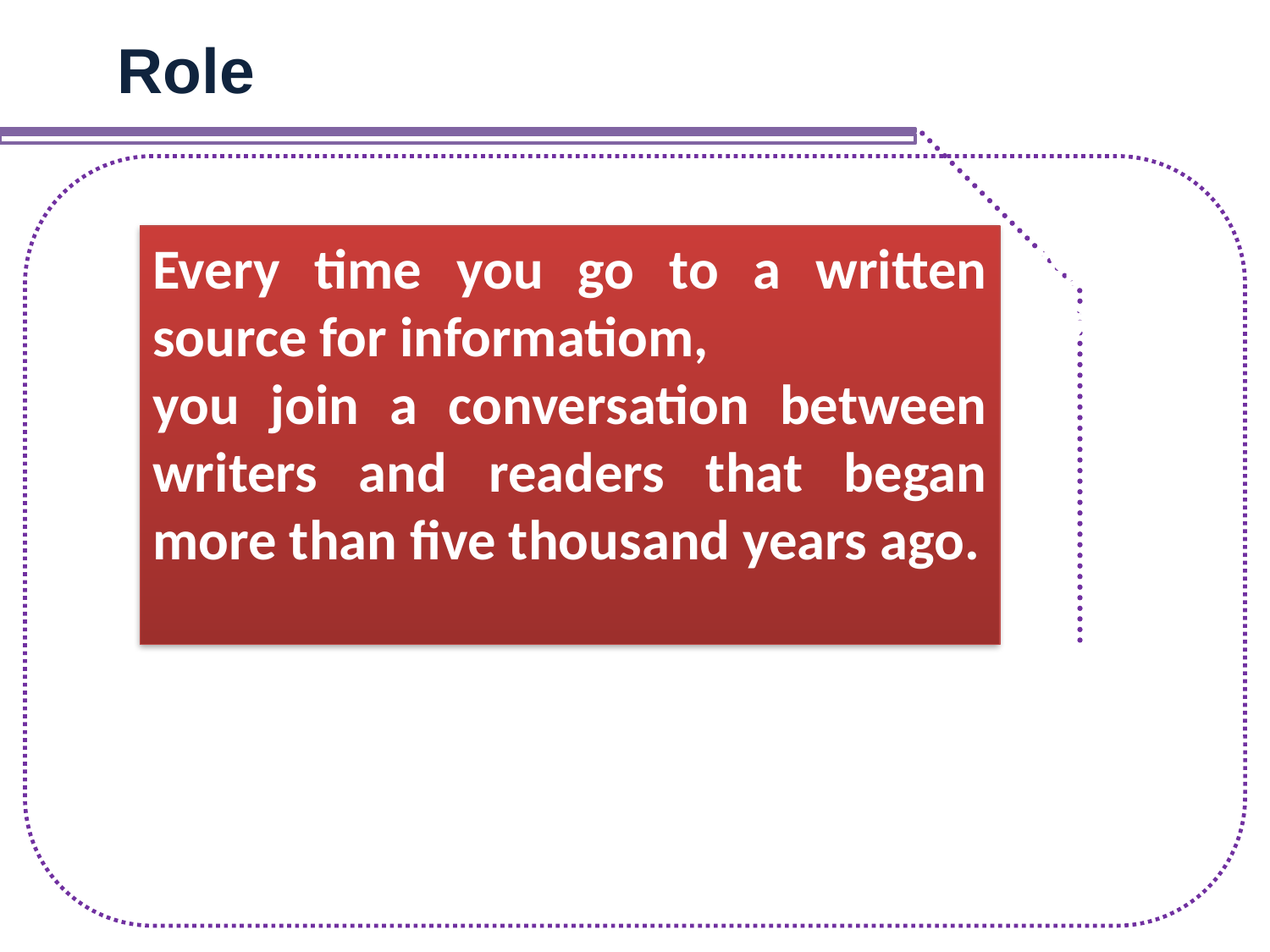

Role

Every time you go to a written source for informatiom,
you join a conversation between writers and readers that began more than five thousand years ago.

漫漫國際路
1991至今
做到美國第一
1981~1990